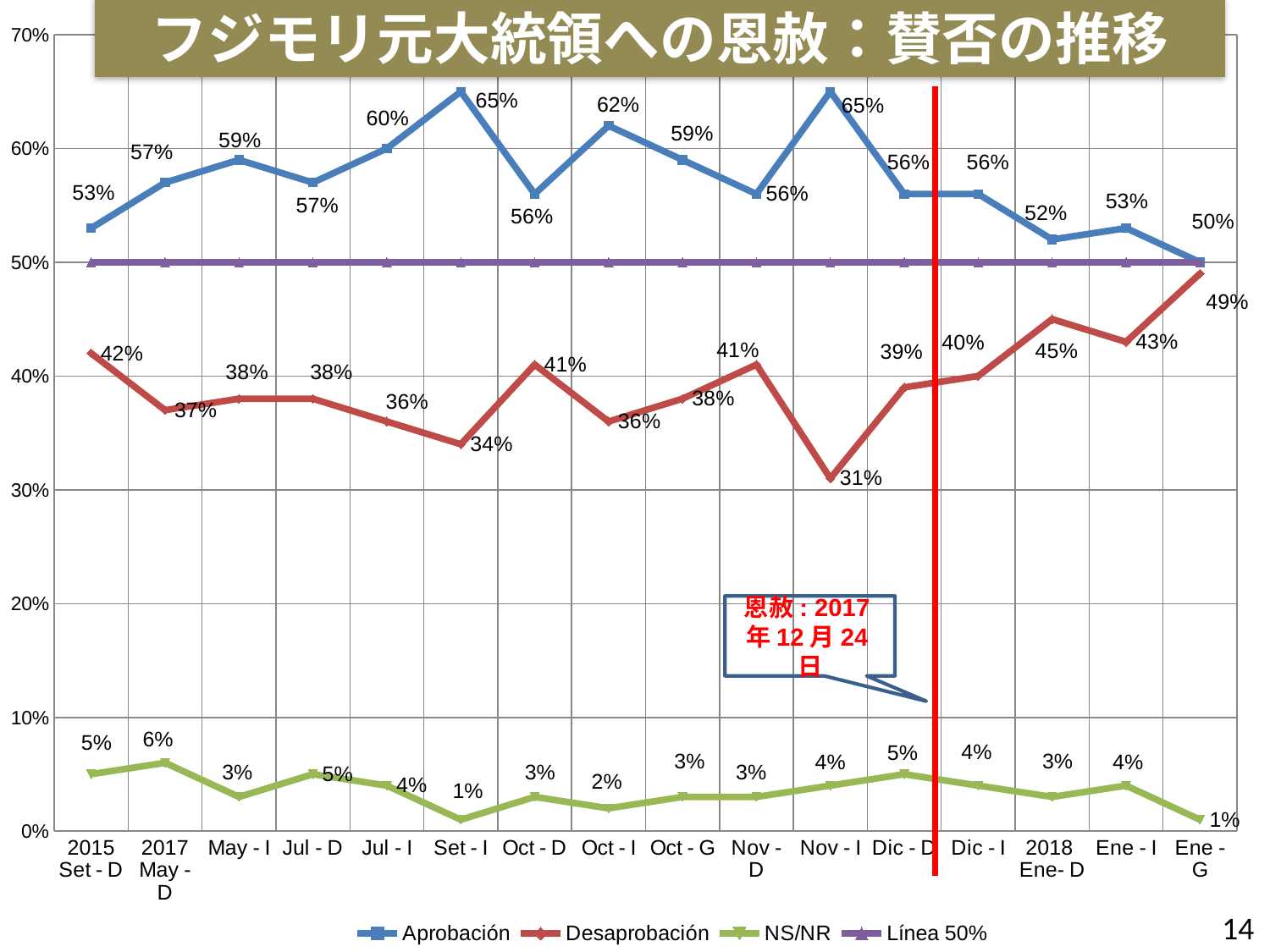

フジモリ元大統領への恩赦：賛否の推移

### Chart

| Category | Aprobación | Desaprobación | NS/NR | Línea 50% |
|---|---|---|---|---|
| 2015 Set - D | 0.53 | 0.42 | 0.05 | 0.5 |
| 2017 May - D | 0.57 | 0.37 | 0.06 | 0.5 |
| May - I | 0.59 | 0.38 | 0.03 | 0.5 |
| Jul - D | 0.57 | 0.38 | 0.05 | 0.5 |
| Jul - I | 0.6 | 0.36 | 0.04 | 0.5 |
| Set - I | 0.65 | 0.34 | 0.01 | 0.5 |
| Oct - D | 0.56 | 0.41 | 0.03 | 0.5 |
| Oct - I | 0.62 | 0.36 | 0.02 | 0.5 |
| Oct - G | 0.59 | 0.38 | 0.03 | 0.5 |
| Nov - D | 0.56 | 0.41 | 0.03 | 0.5 |
| Nov - I | 0.65 | 0.31 | 0.04 | 0.5 |
| Dic - D | 0.56 | 0.39 | 0.05 | 0.5 |
| Dic - I | 0.56 | 0.4 | 0.04 | 0.5 |
| 2018  Ene- D | 0.52 | 0.45 | 0.03 | 0.5 |
| Ene - I | 0.53 | 0.43 | 0.04 | 0.5 |
| Ene - G | 0.5 | 0.49 | 0.01 | 0.5 |
恩赦: 2017年12月24日
14